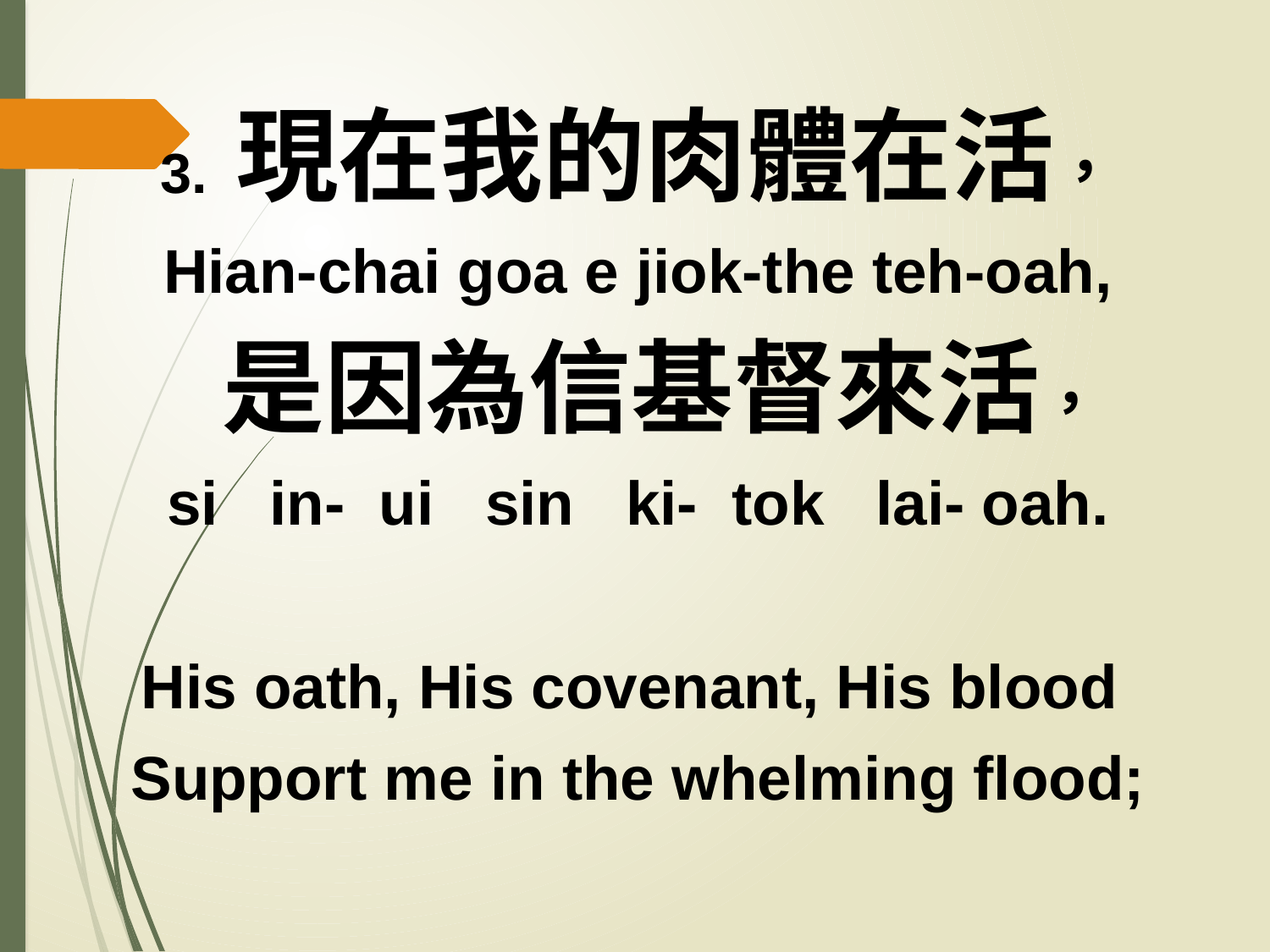

3. 現在我的肉體在活，
Hian-chai goa e jiok-the teh-oah,
 是因為信基督來活，
si   in-  ui   sin   ki-  tok   lai- oah.

His oath, His covenant, His blood
Support me in the whelming flood;